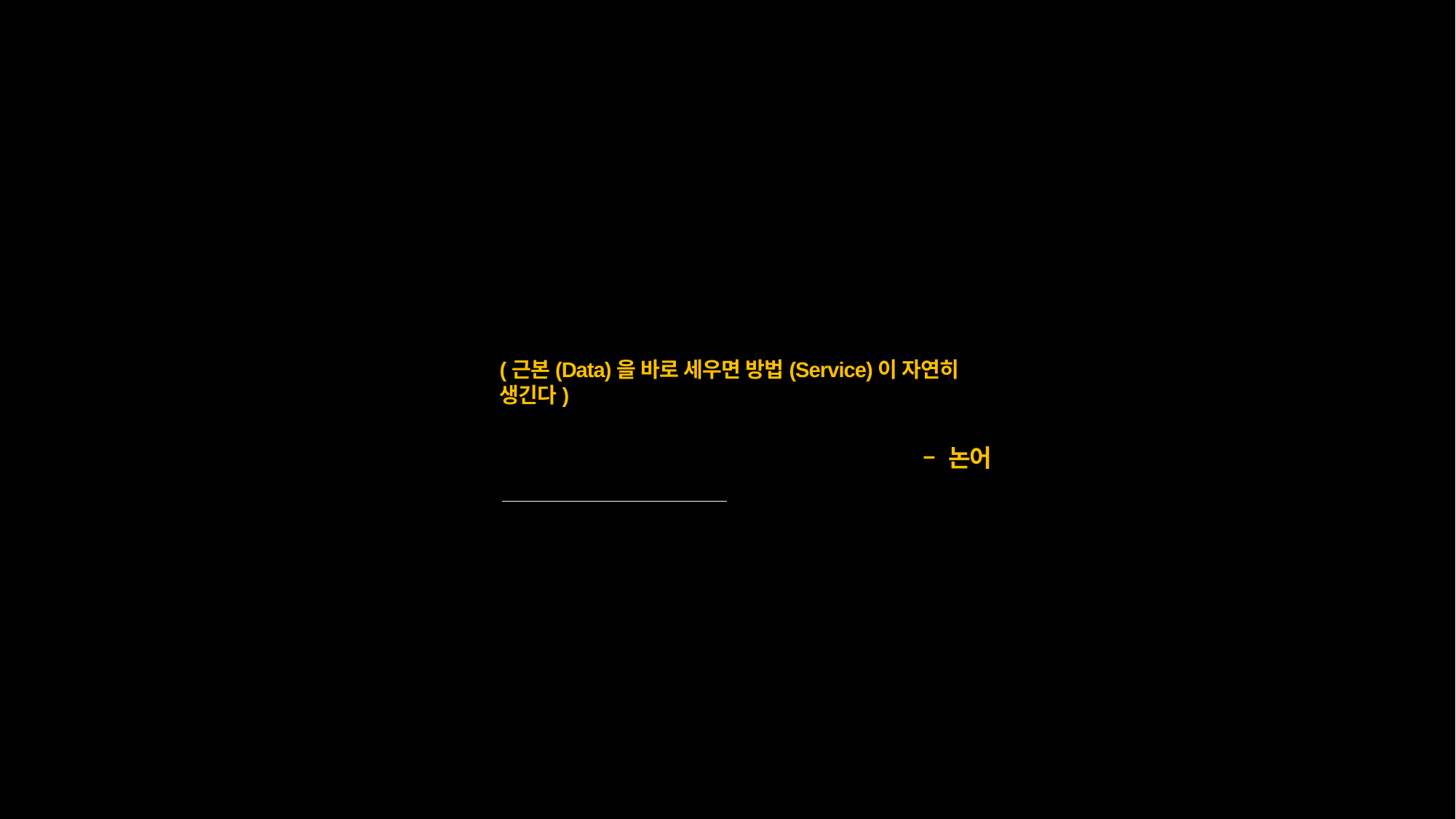

“本立而道生”
(근본(Data)을 바로 세우면 방법(Service)이 자연히 생긴다)

 – 논어
스위트케이 컨소시엄은 복잡하고 어려운 지식과 정보를 Data Science에 기반하여
누구나 쉽게 공감하고 이해할 수 있는 유익한 서비스로 만들기 위해 노력합니다.
이를 통해 사회 문제 해결 및 장애인 관련 서비스 지원의 초석을 다지겠습니다.
감사합니다